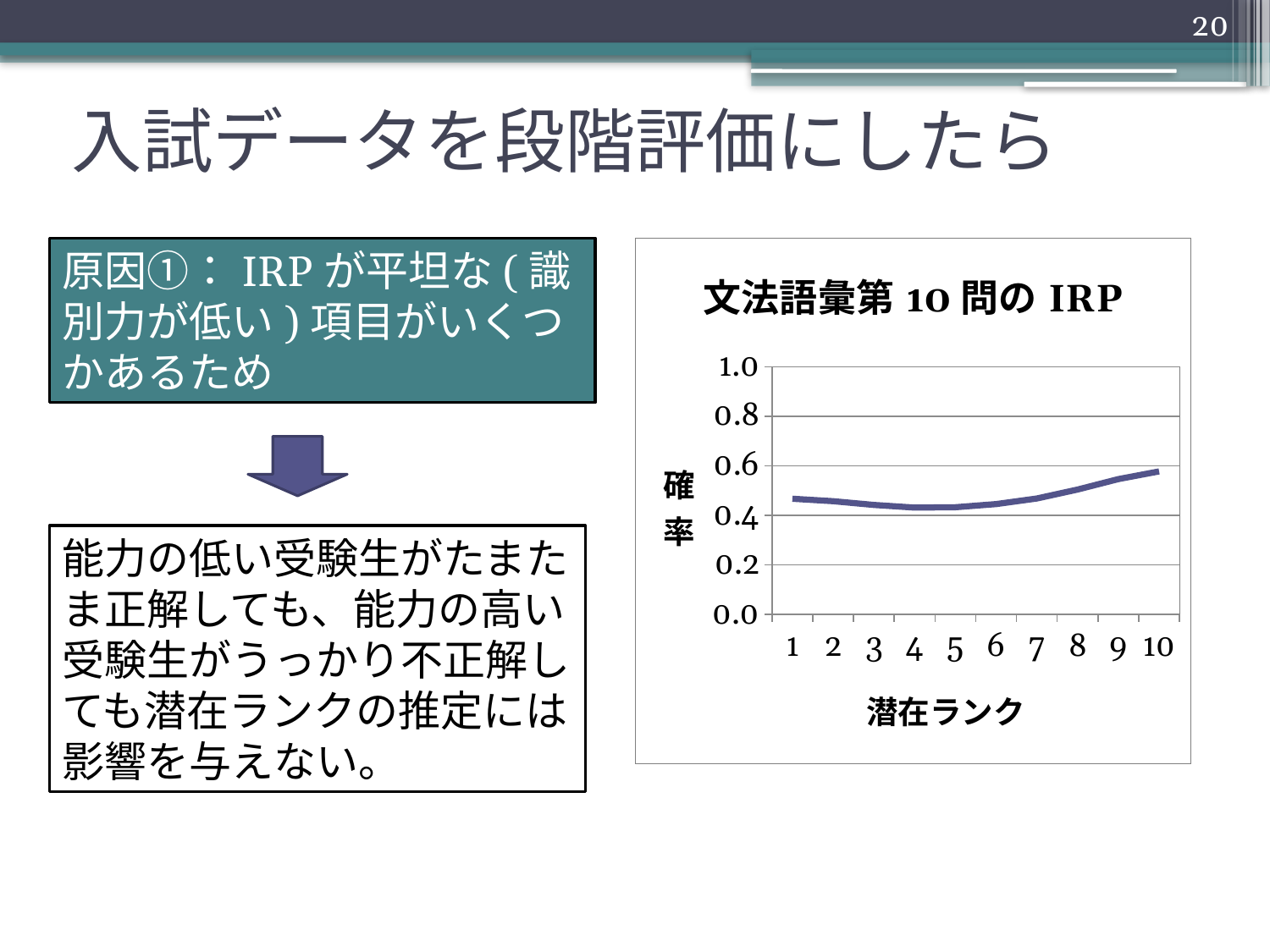

20
# 入試データを段階評価にしたら
原因①：IRPが平坦な(識別力が低い)項目がいくつかあるため

### Chart: 文法語彙第10問のIRP

| Category |  |
|---|---|
能力の低い受験生がたまたま正解しても、能力の高い受験生がうっかり不正解しても潜在ランクの推定には影響を与えない。